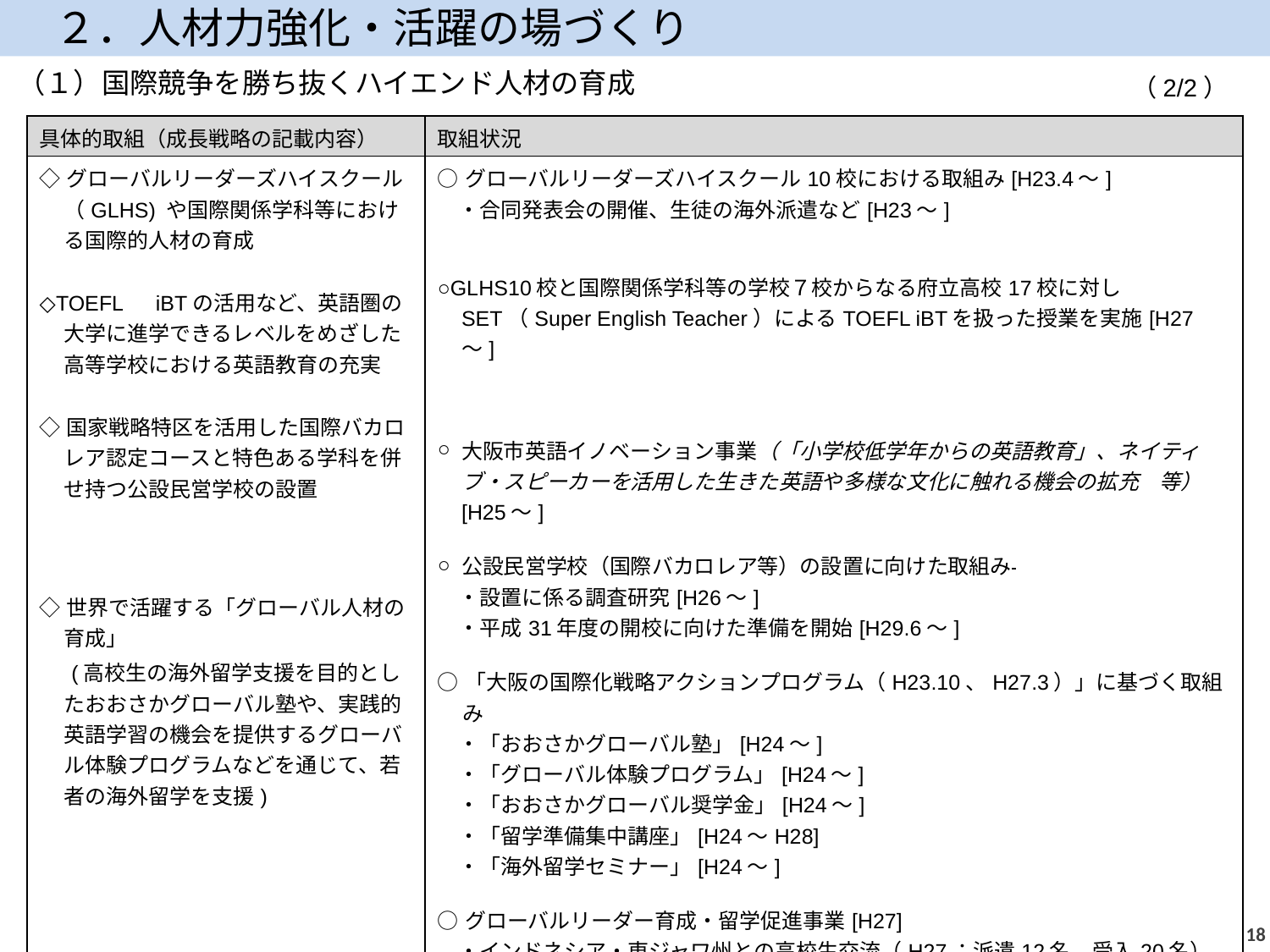

２．人材力強化・活躍の場づくり
（１）国際競争を勝ち抜くハイエンド人材の育成
（2/2）
| 具体的取組（成長戦略の記載内容） | 取組状況 |
| --- | --- |
| ◇グローバルリーダーズハイスクール（GLHS) や国際関係学科等における国際的人材の育成 ◇TOEFL　iBTの活用など、英語圏の大学に進学できるレベルをめざした高等学校における英語教育の充実 ◇国家戦略特区を活用した国際バカロレア認定コースと特色ある学科を併せ持つ公設民営学校の設置 ◇世界で活躍する「グローバル人材の育成」 　 (高校生の海外留学支援を目的としたおおさかグローバル塾や、実践的英語学習の機会を提供するグローバル体験プログラムなどを通じて、若者の海外留学を支援) | ○グローバルリーダーズハイスクール10校における取組み[H23.4～] 　・合同発表会の開催、生徒の海外派遣など[H23～] ○GLHS10校と国際関係学科等の学校７校からなる府立高校17校に対しSET（Super English Teacher）によるTOEFL iBTを扱った授業を実施[H27　～] 大阪市英語イノベーション事業（「小学校低学年からの英語教育」、ネイティブ・スピーカーを活用した生きた英語や多様な文化に触れる機会の拡充　等）[H25～] 公設民営学校（国際バカロレア等）の設置に向けた取組み 　・設置に係る調査研究[H26～] 　・平成31年度の開校に向けた準備を開始[H29.6～] ○「大阪の国際化戦略アクションプログラム（H23.10、H27.3）」に基づく取組み 　・「おおさかグローバル塾」[H24～] 　・「グローバル体験プログラム」[H24～] 　・「おおさかグローバル奨学金」[H24～] 　・「留学準備集中講座」[H24～H28] 　・「海外留学セミナー」[H24～] ○グローバルリーダー育成・留学促進事業[H27] 　・インドネシア・東ジャワ州との高校生交流（H27：派遣12名、受入20名） 　・ベトナム・ホーチミン市との高校生交流（H27：派遣10名、受入10名） ○高校生相互派遣・交流事業[H29] 　・インドネシア・東ジャワ州との高校生交流（H29：派遣６名、受け入れ20名） 　・ベトナム・ホーチミン市との高校生交流（H29：派遣６名、受け入れ10名） |
18